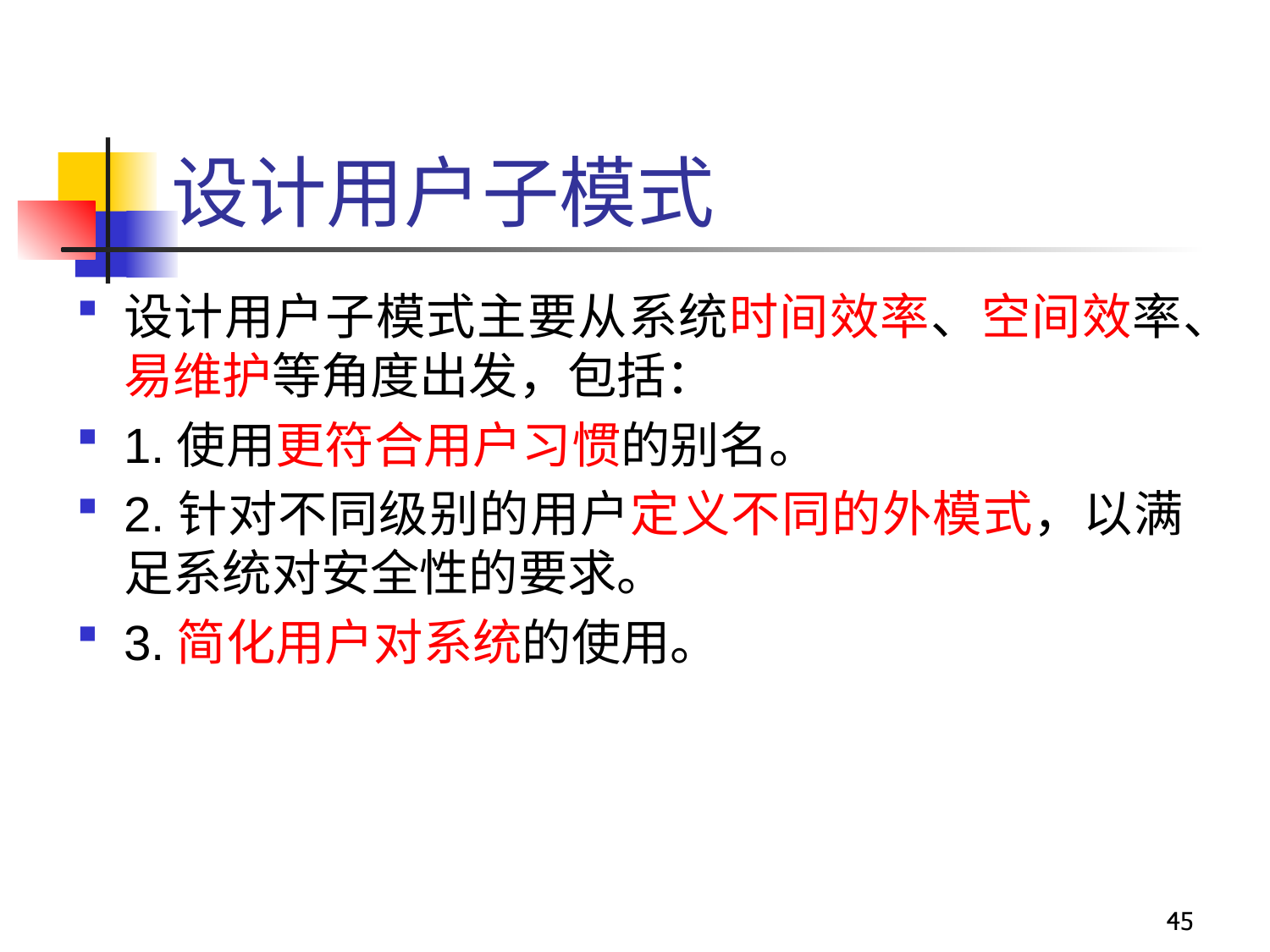

# 设计用户子模式
设计用户子模式主要从系统时间效率、空间效率、易维护等角度出发，包括：
1.使用更符合用户习惯的别名。
2.针对不同级别的用户定义不同的外模式，以满足系统对安全性的要求。
3.简化用户对系统的使用。
45